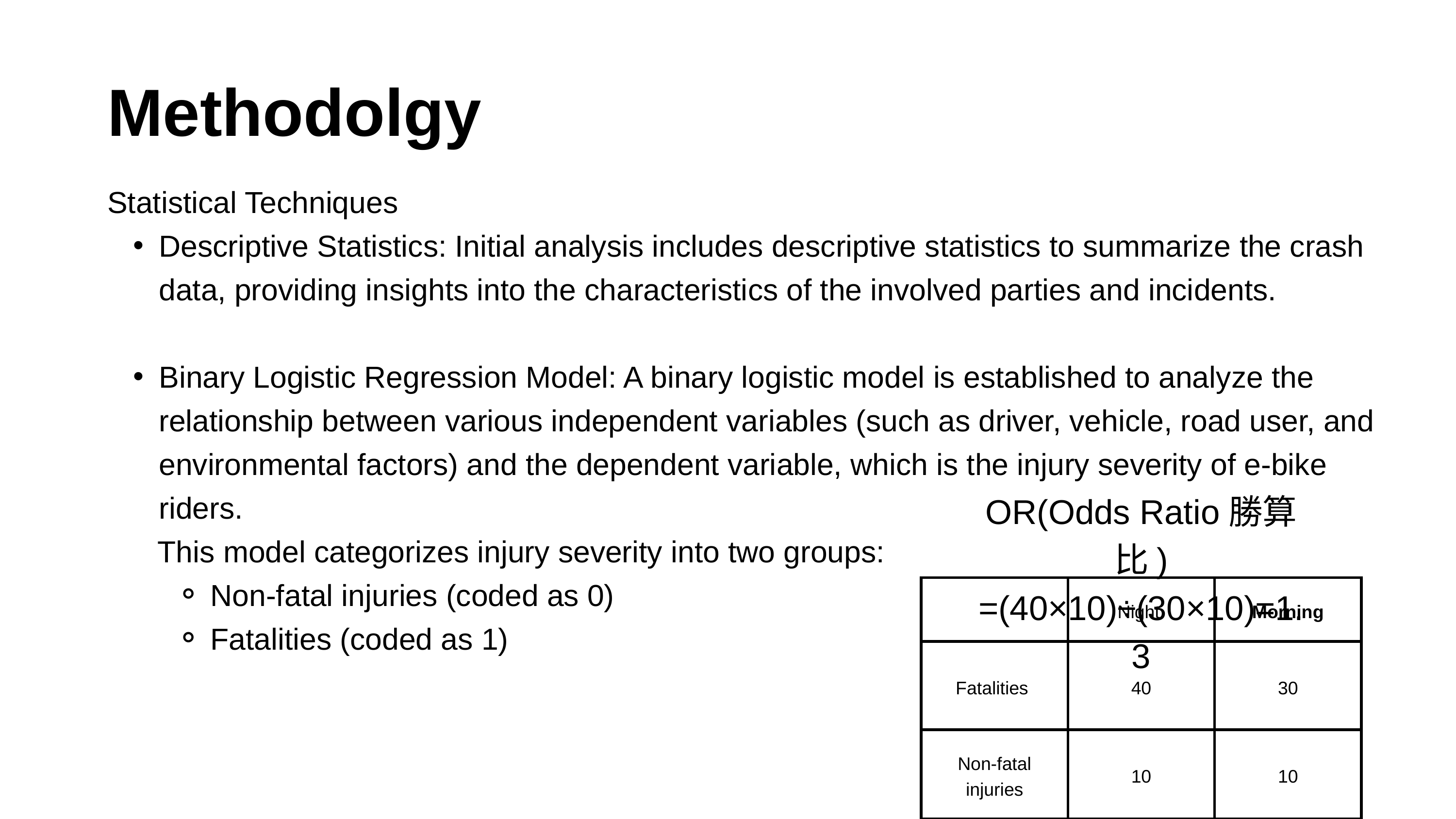

Methodolgy
Statistical Techniques
Descriptive Statistics: Initial analysis includes descriptive statistics to summarize the crash data, providing insights into the characteristics of the involved parties and incidents.

Binary Logistic Regression Model: A binary logistic model is established to analyze the relationship between various independent variables (such as driver, vehicle, road user, and environmental factors) and the dependent variable, which is the injury severity of e-bike riders.
      This model categorizes injury severity into two groups:
Non-fatal injuries (coded as 0)
Fatalities (coded as 1)

OR(Odds Ratio勝算比)
=(40×10)÷(30×10)=1.3
|  | Night | Morning |
| --- | --- | --- |
| Fatalities | 40 | 30 |
| Non-fatal injuries | 10 | 10 |